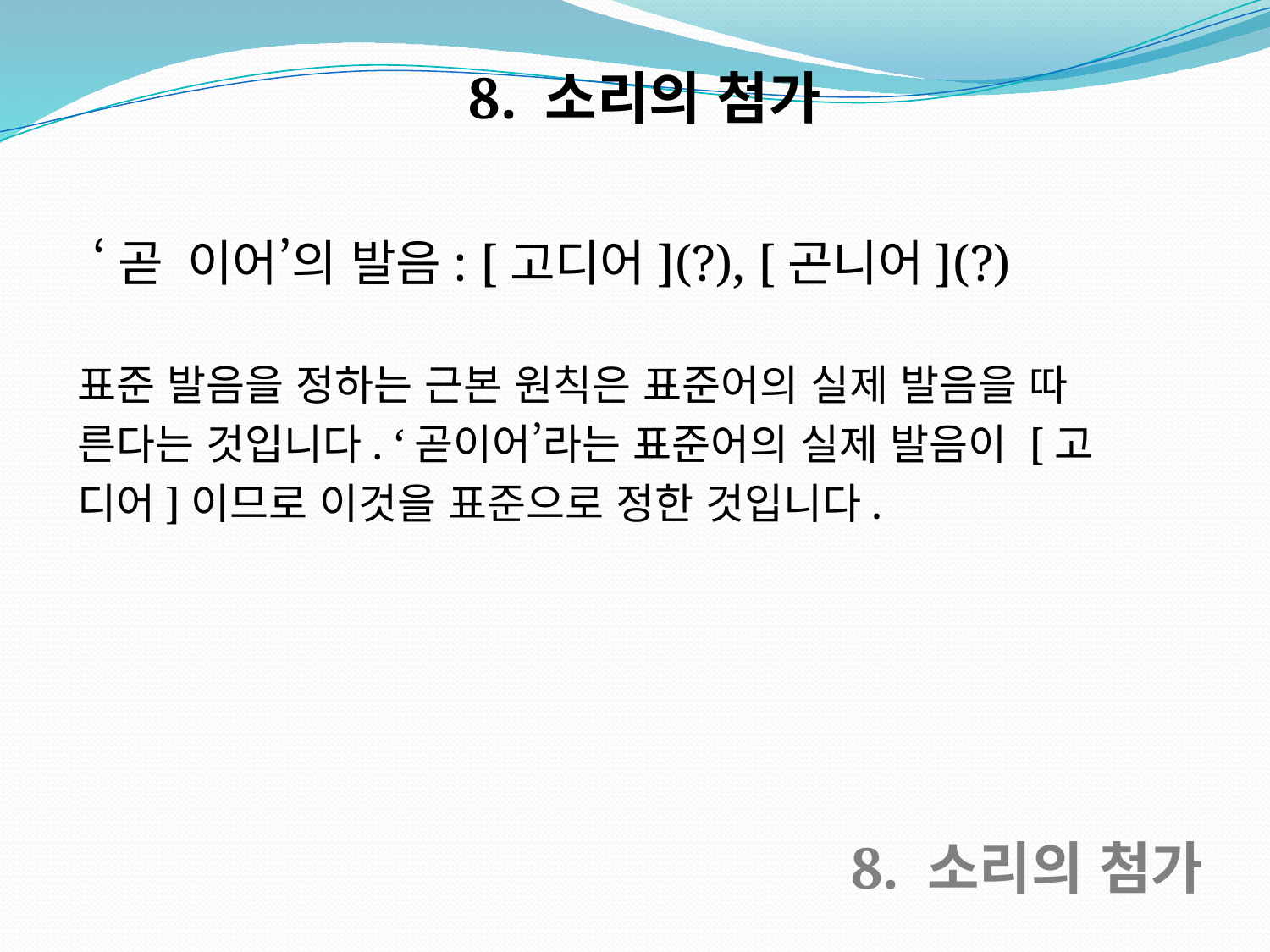

8. 소리의 첨가
‘곧­이어’의 발음: [고디어](?), [곤니어](?)

표준 발음을 정하는 근본 원칙은 표준어의 실제 발음을 따
른다는 것입니다. ‘곧이어’라는 표준어의 실제 발음이 [고
디어]이므로 이것을 표준으로 정한 것입니다.
8. 소리의 첨가